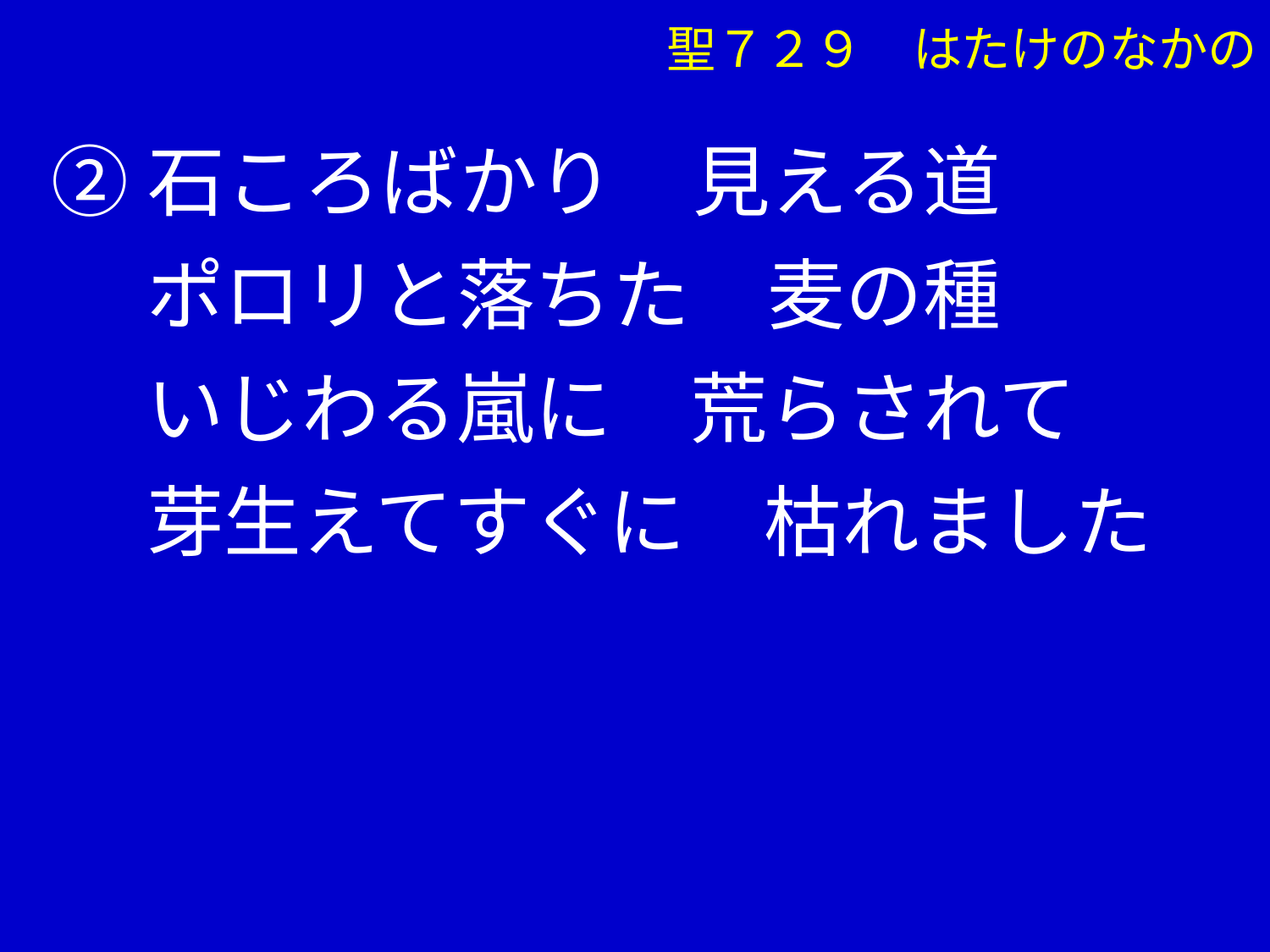

聖７２９　はたけのなかの
②石ころばかり　見える道
　 ポロリと落ちた　麦の種
　 いじわる嵐に　荒らされて
　 芽生えてすぐに　枯れました